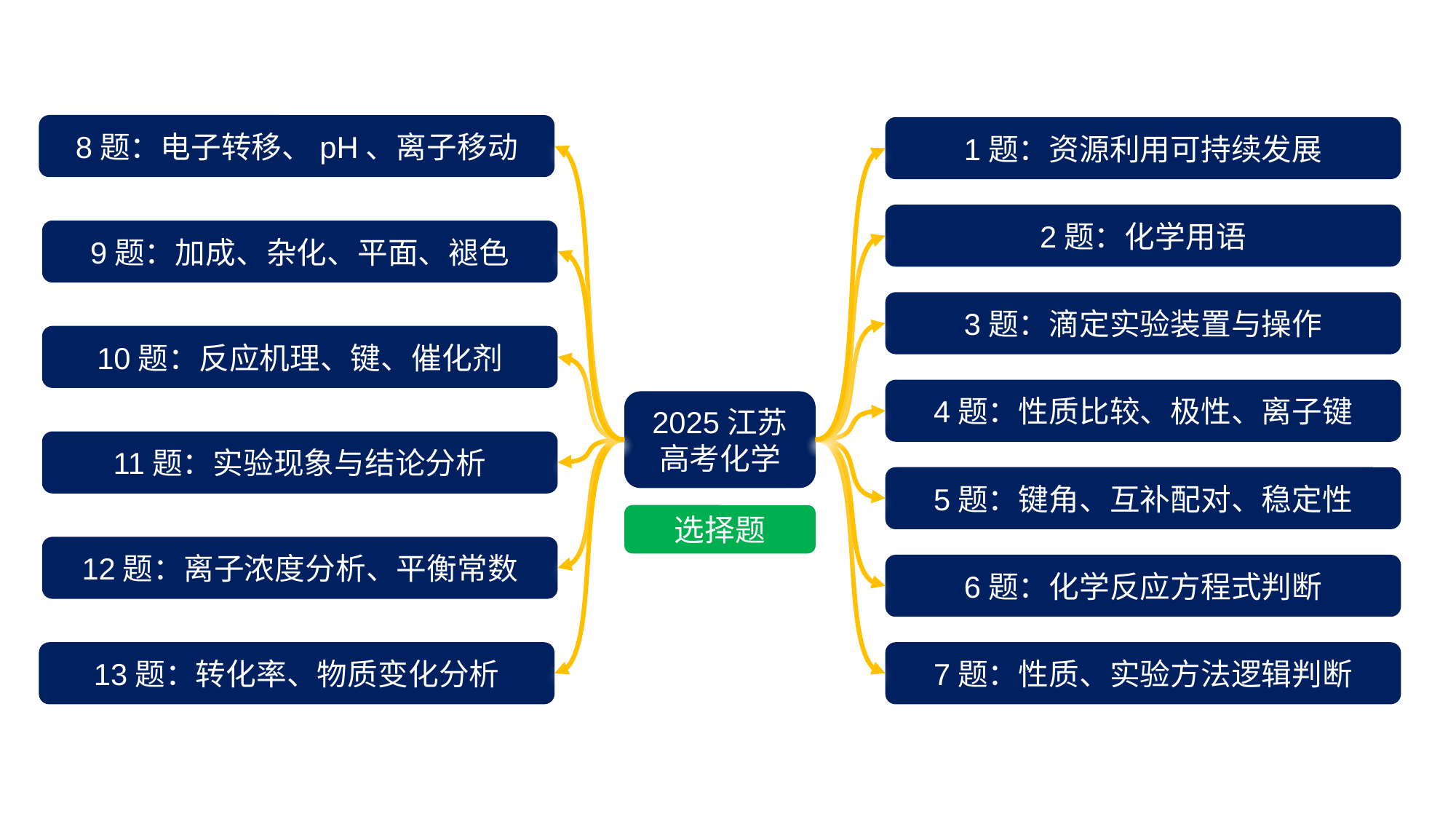

8题：电子转移、pH、离子移动
1题：资源利用可持续发展
2题：化学用语
9题：加成、杂化、平面、褪色
3题：滴定实验装置与操作
10题：反应机理、键、催化剂
4题：性质比较、极性、离子键
2025江苏
高考化学
11题：实验现象与结论分析
5题：键角、互补配对、稳定性
选择题
12题：离子浓度分析、平衡常数
6题：化学反应方程式判断
13题：转化率、物质变化分析
7题：性质、实验方法逻辑判断